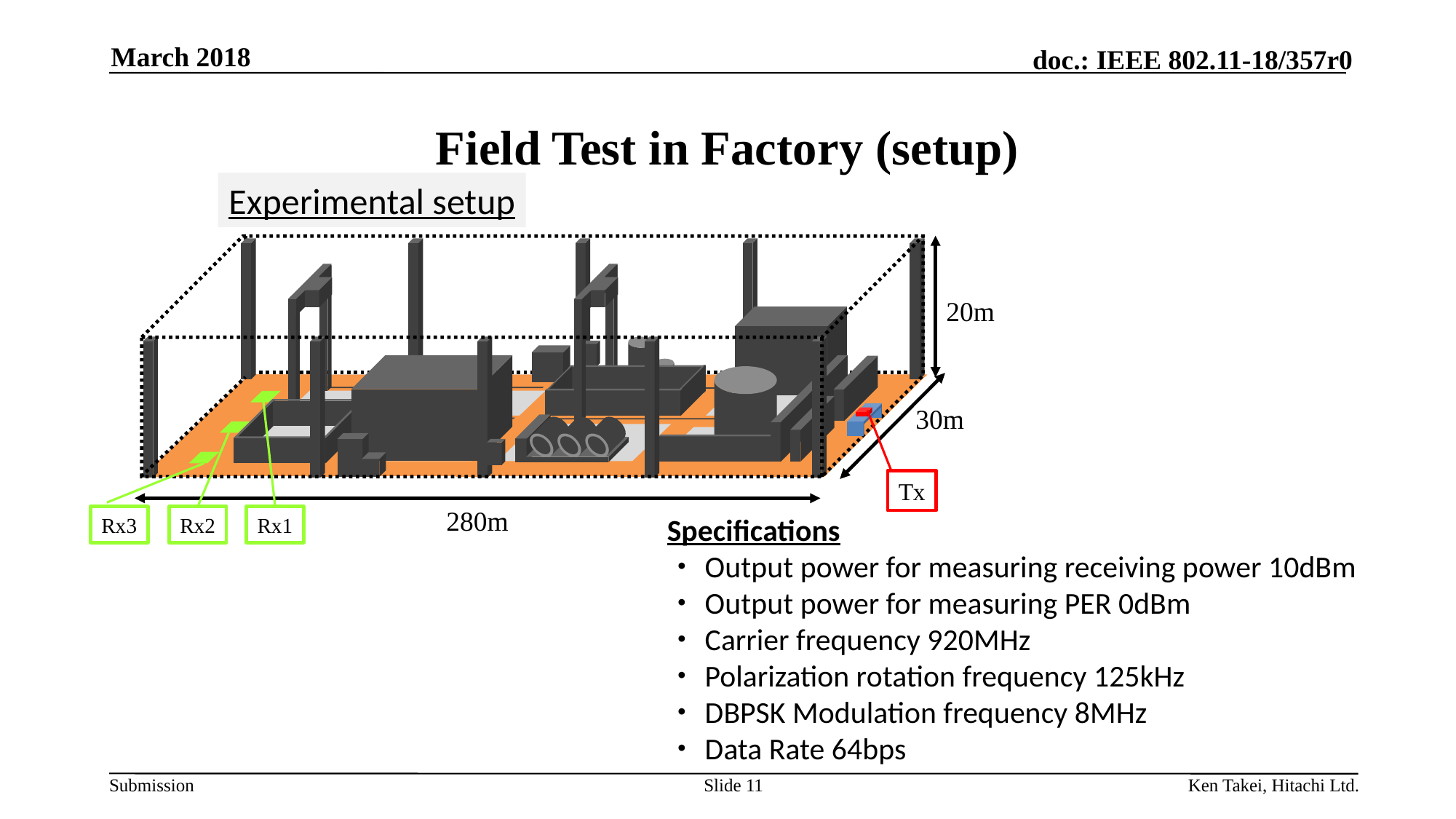

March 2018
# Field Test in Factory (setup)
Experimental setup
20m

30m

Rx3
Rx2
Rx1

Tx
280m
Specifications
・Output power for measuring receiving power 10dBm
・Output power for measuring PER 0dBm
・Carrier frequency 920MHz
・Polarization rotation frequency 125kHz
・DBPSK Modulation frequency 8MHz
・Data Rate 64bps
Slide 11
Ken Takei, Hitachi Ltd.